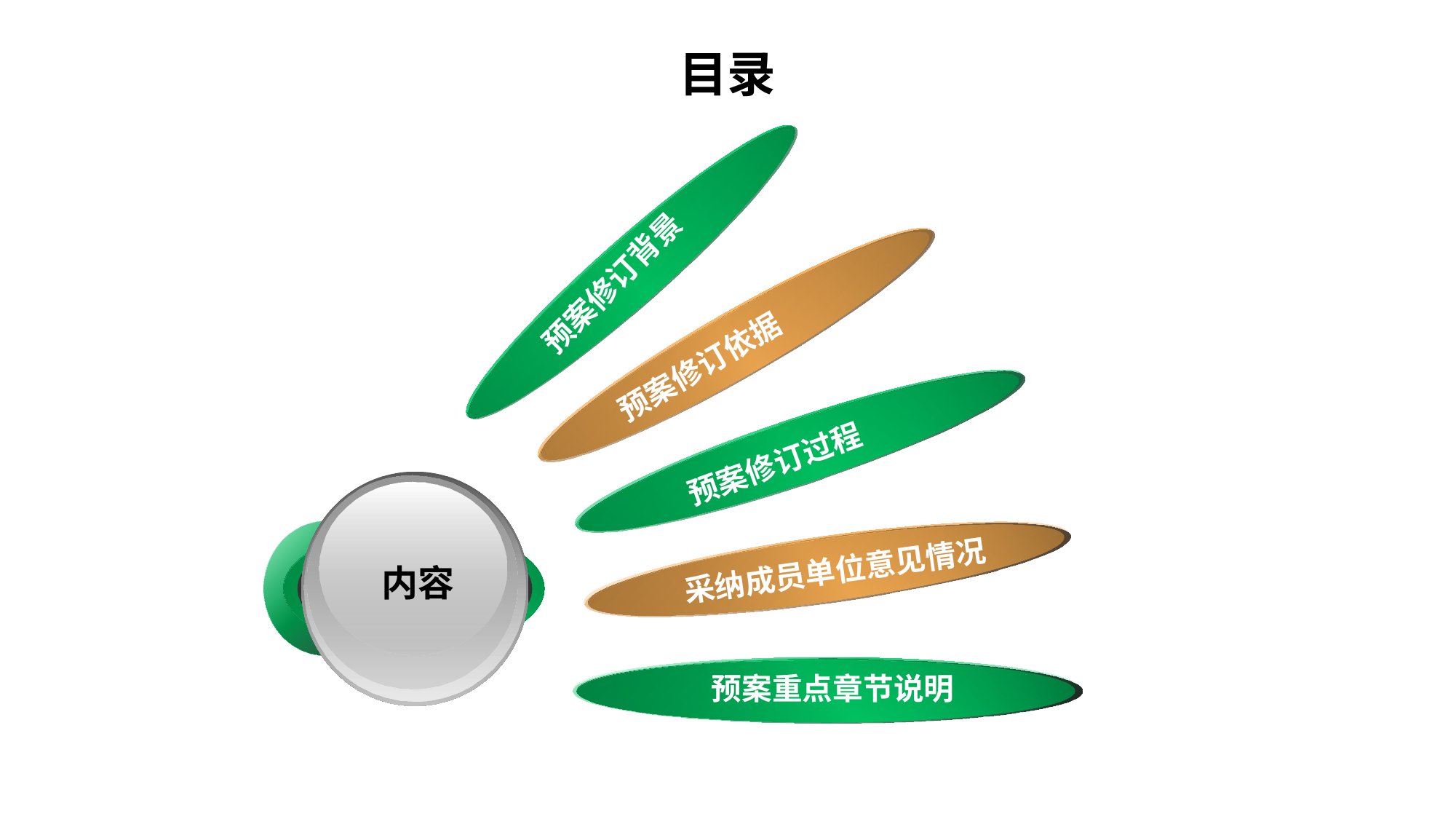

目录

预案修订背景

预案修订依据

预案修订过程

采纳成员单位意见情况
内容

预案重点章节说明